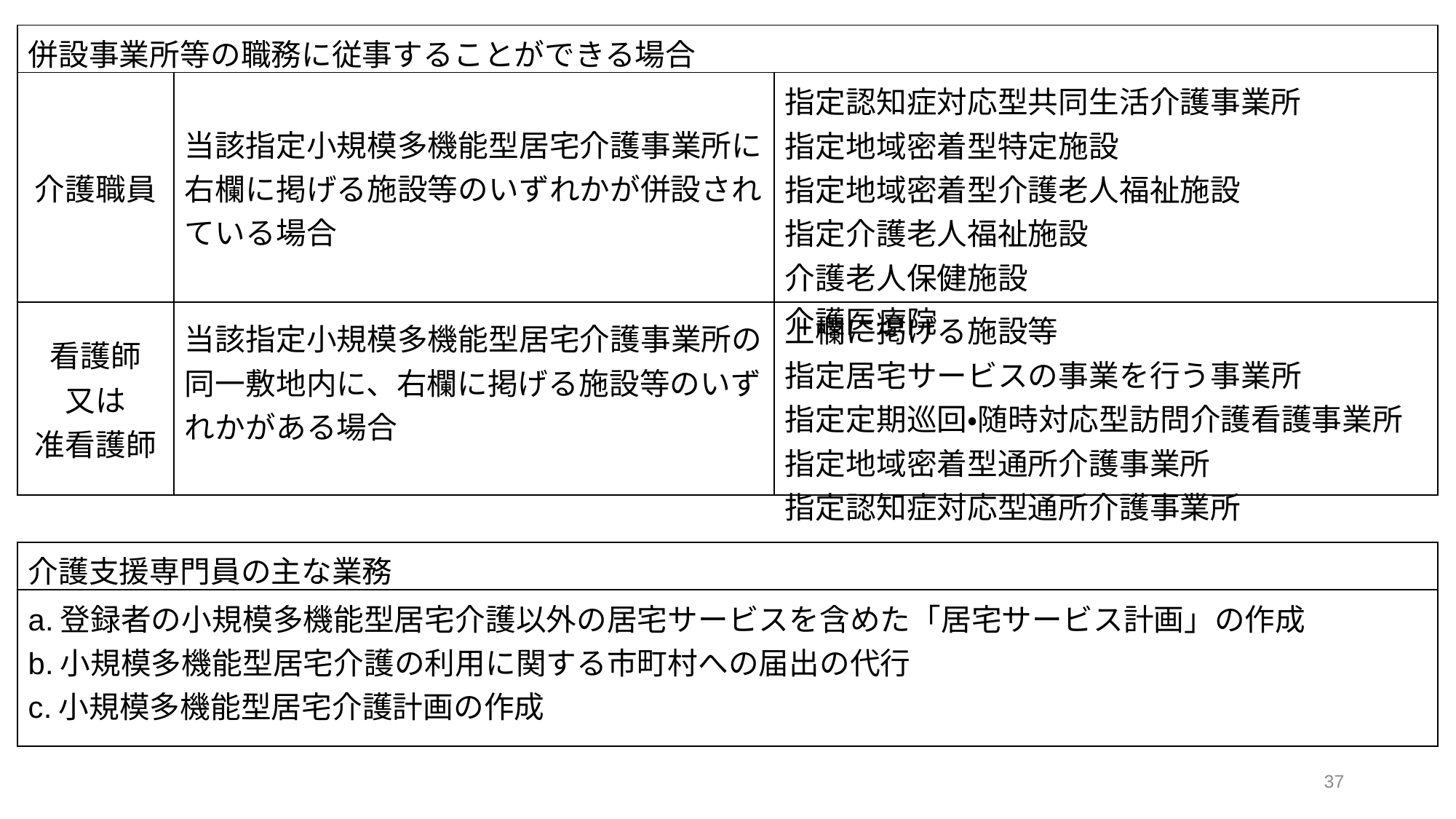

| 併設事業所等の職務に従事することができる場合 |  |  |
| --- | --- | --- |
| 介護職員 | 当該指定小規模多機能型居宅介護事業所に 右欄に掲げる施設等のいずれかが併設されている場合 | 指定認知症対応型共同生活介護事業所 指定地域密着型特定施設 指定地域密着型介護老人福祉施設 指定介護老人福祉施設 介護老人保健施設 介護医療院 |
| 看護師 又は 准看護師 | 当該指定小規模多機能型居宅介護事業所の 同一敷地内に、右欄に掲げる施設等のいずれかがある場合 | 上欄に掲げる施設等 指定居宅サービスの事業を行う事業所 指定定期巡回・随時対応型訪問介護看護事業所 指定地域密着型通所介護事業所 指定認知症対応型通所介護事業所 |
|  |  |  |
| 介護支援専門員の主な業務 |  |  |
| a.登録者の小規模多機能型居宅介護以外の居宅サービスを含めた「居宅サービス計画」の作成 b.小規模多機能型居宅介護の利用に関する市町村への届出の代行 c.小規模多機能型居宅介護計画の作成 |  |  |

37